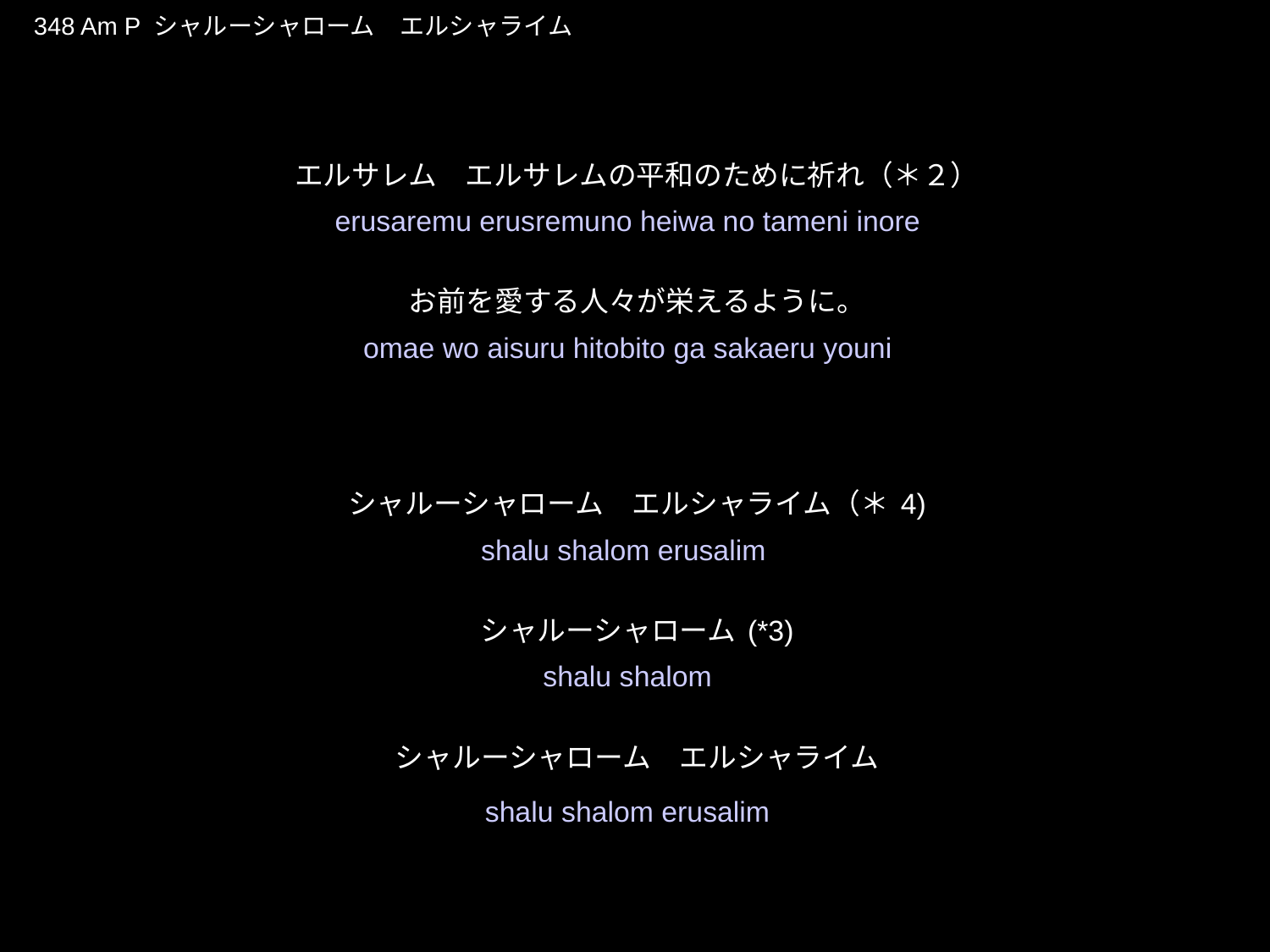

しゃるーしゃろむ
★P
348 Am P シャルーシャローム　エルシャライム
★４
エルサレム　エルサレムの平和のために祈れ（＊２）
お前を愛する人々が栄えるように。

シャルーシャローム　エルシャライム（＊4)
シャルーシャローム(*3)
シャルーシャローム　エルシャライム
erusaremu erusremuno heiwa no tameni inore
omae wo aisuru hitobito ga sakaeru youni

shalu shalom erusalim
shalu shalom

shalu shalom erusalim